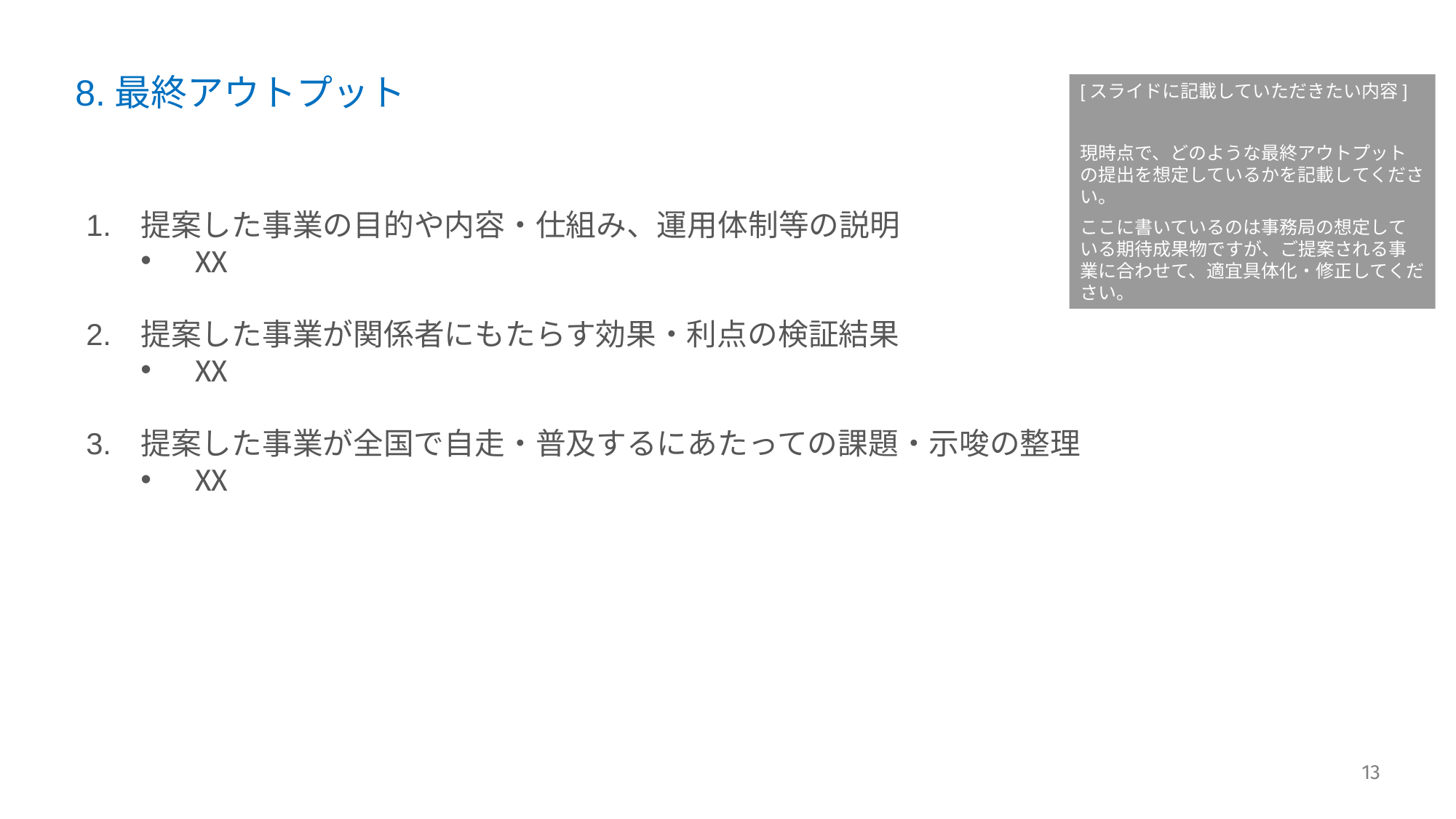

# 8.最終アウトプット
[スライドに記載していただきたい内容]

現時点で、どのような最終アウトプットの提出を想定しているかを記載してください。
ここに書いているのは事務局の想定している期待成果物ですが、ご提案される事業に合わせて、適宜具体化・修正してください。
提案した事業の目的や内容・仕組み、運用体制等の説明
XX

提案した事業が関係者にもたらす効果・利点の検証結果
XX

提案した事業が全国で自走・普及するにあたっての課題・示唆の整理
XX